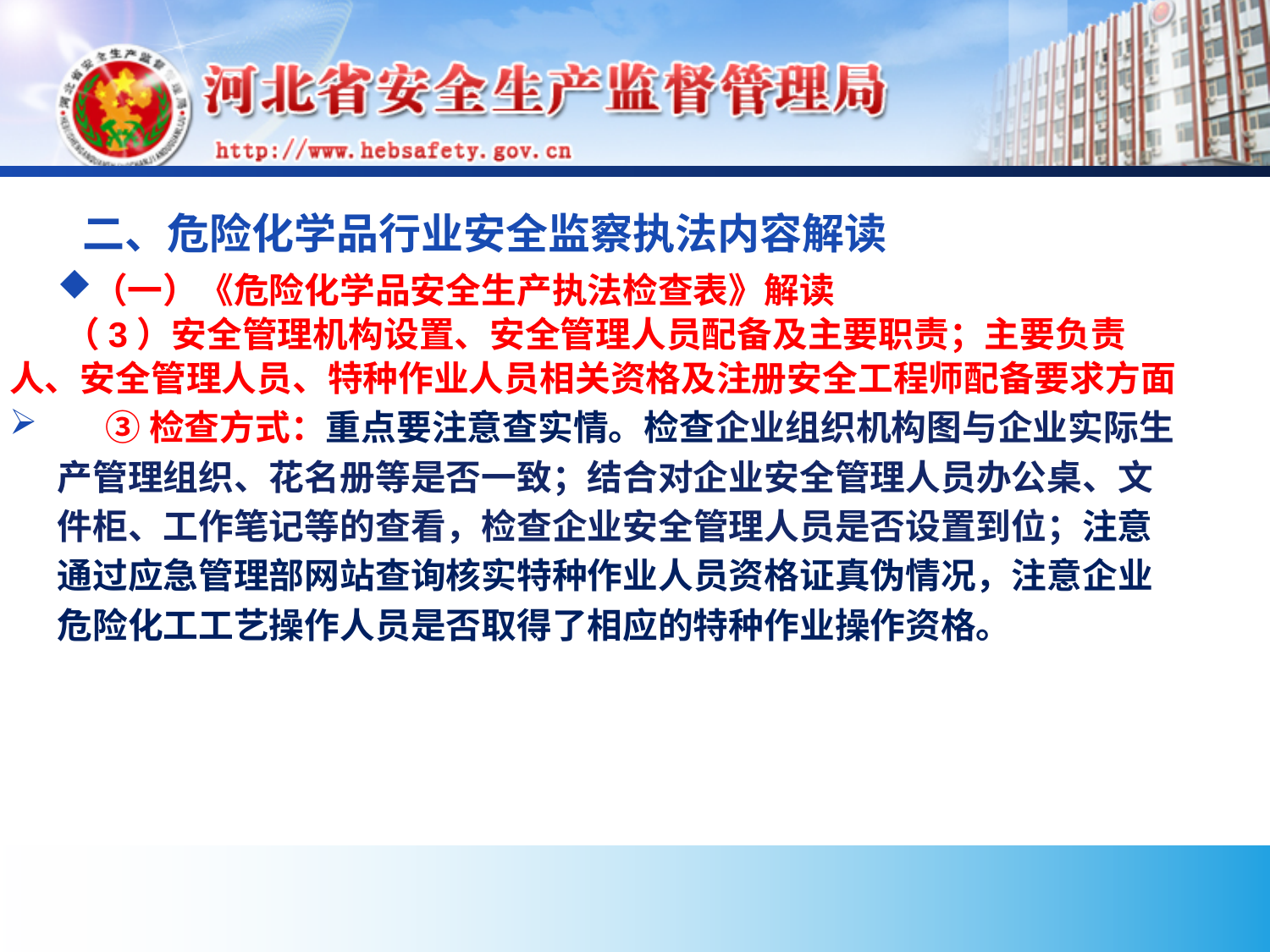

# 二、危险化学品行业安全监察执法内容解读
（一）《危险化学品安全生产执法检查表》解读
      （3）安全管理机构设置、安全管理人员配备及主要职责；主要负责人、安全管理人员、特种作业人员相关资格及注册安全工程师配备要求方面
      ③检查方式：重点要注意查实情。检查企业组织机构图与企业实际生产管理组织、花名册等是否一致；结合对企业安全管理人员办公桌、文件柜、工作笔记等的查看，检查企业安全管理人员是否设置到位；注意通过应急管理部网站查询核实特种作业人员资格证真伪情况，注意企业危险化工工艺操作人员是否取得了相应的特种作业操作资格。